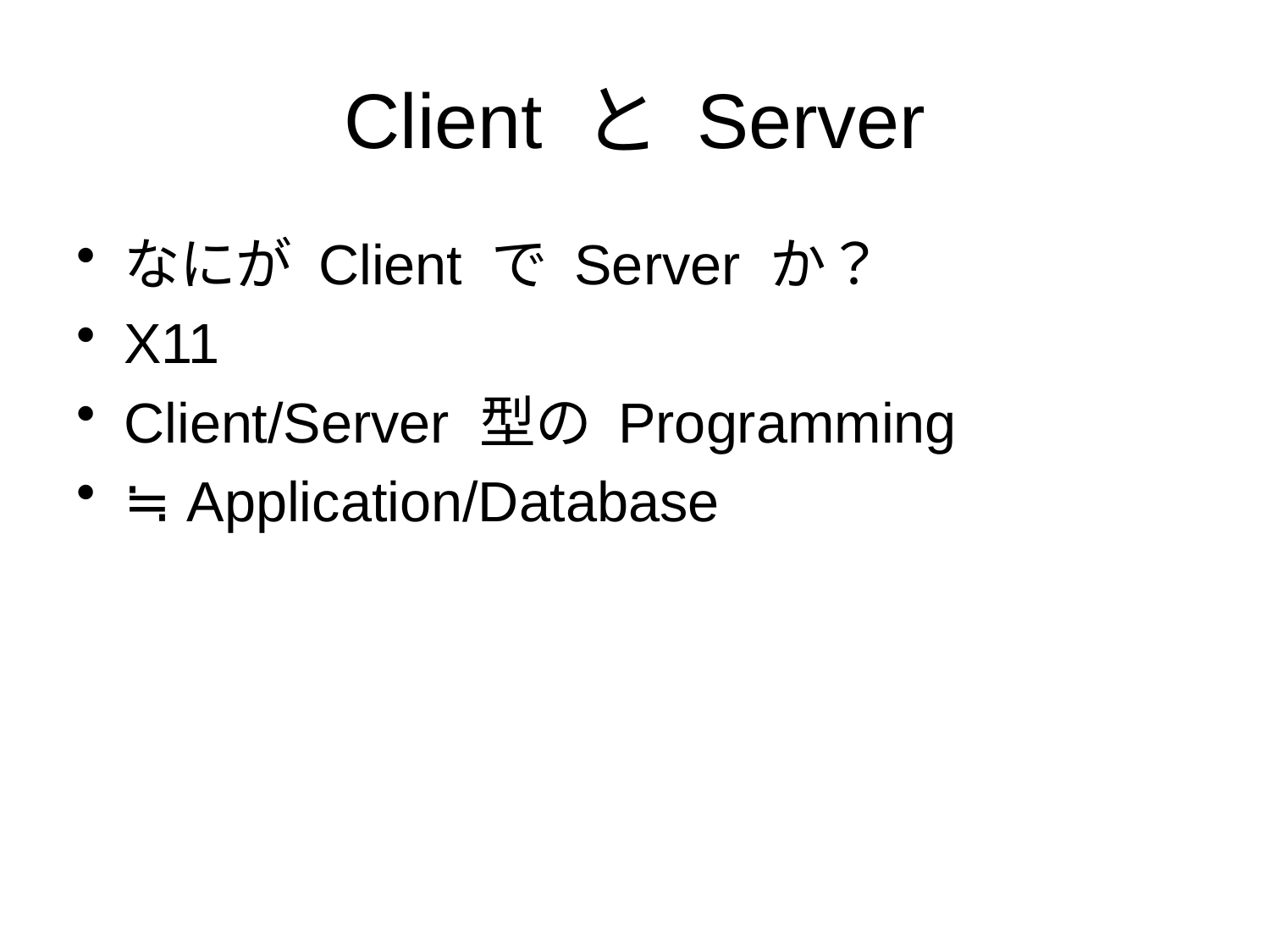

# Client と Server
なにが Client で Server か？
X11
Client/Server 型の Programming
≒ Application/Database